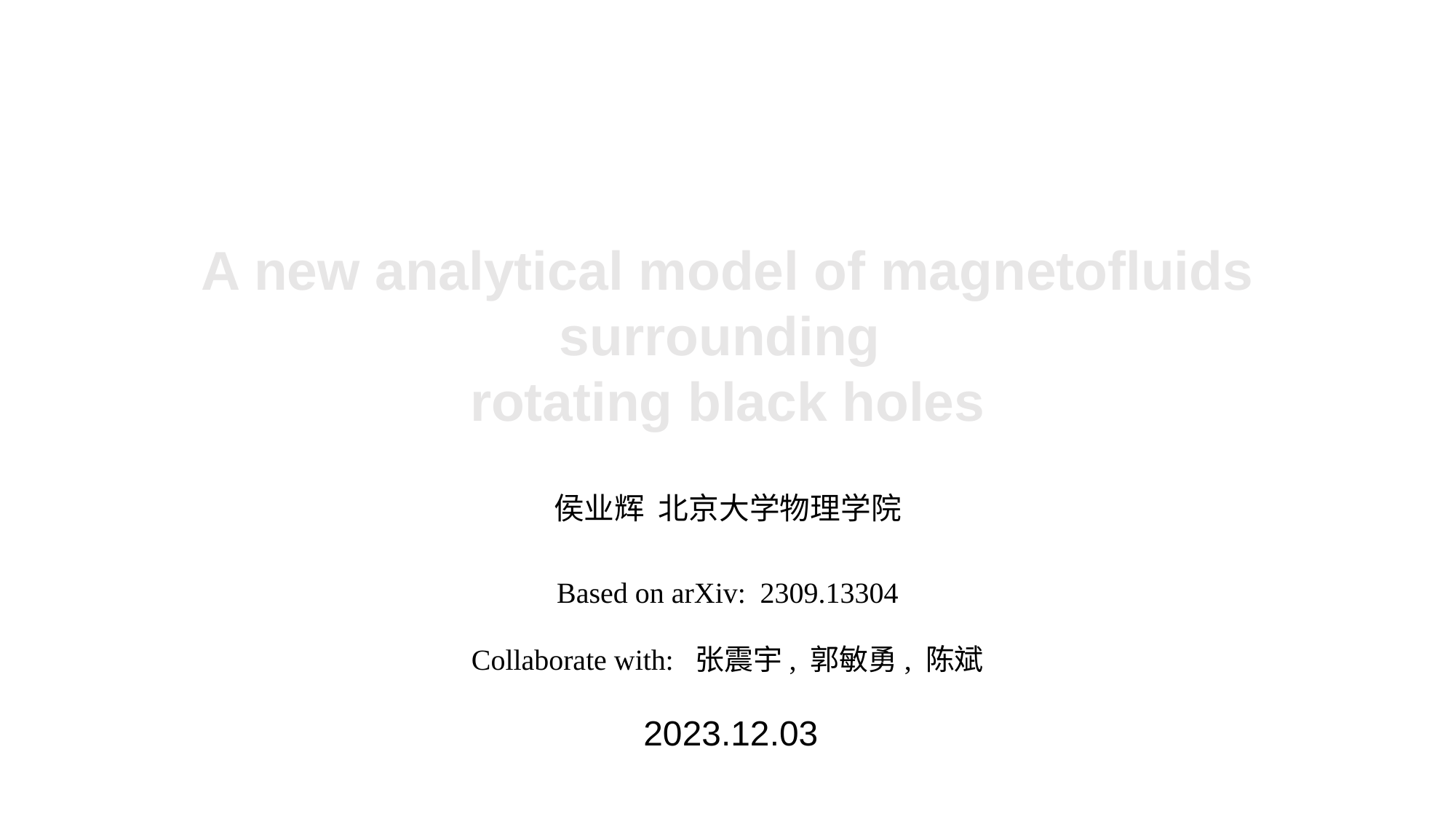

A new analytical model of magnetofluids surrounding
rotating black holes
侯业辉  北京大学物理学院
Based on arXiv:  2309.13304
Collaborate with:  张震宇, 郭敏勇, 陈斌
 2023.12.03